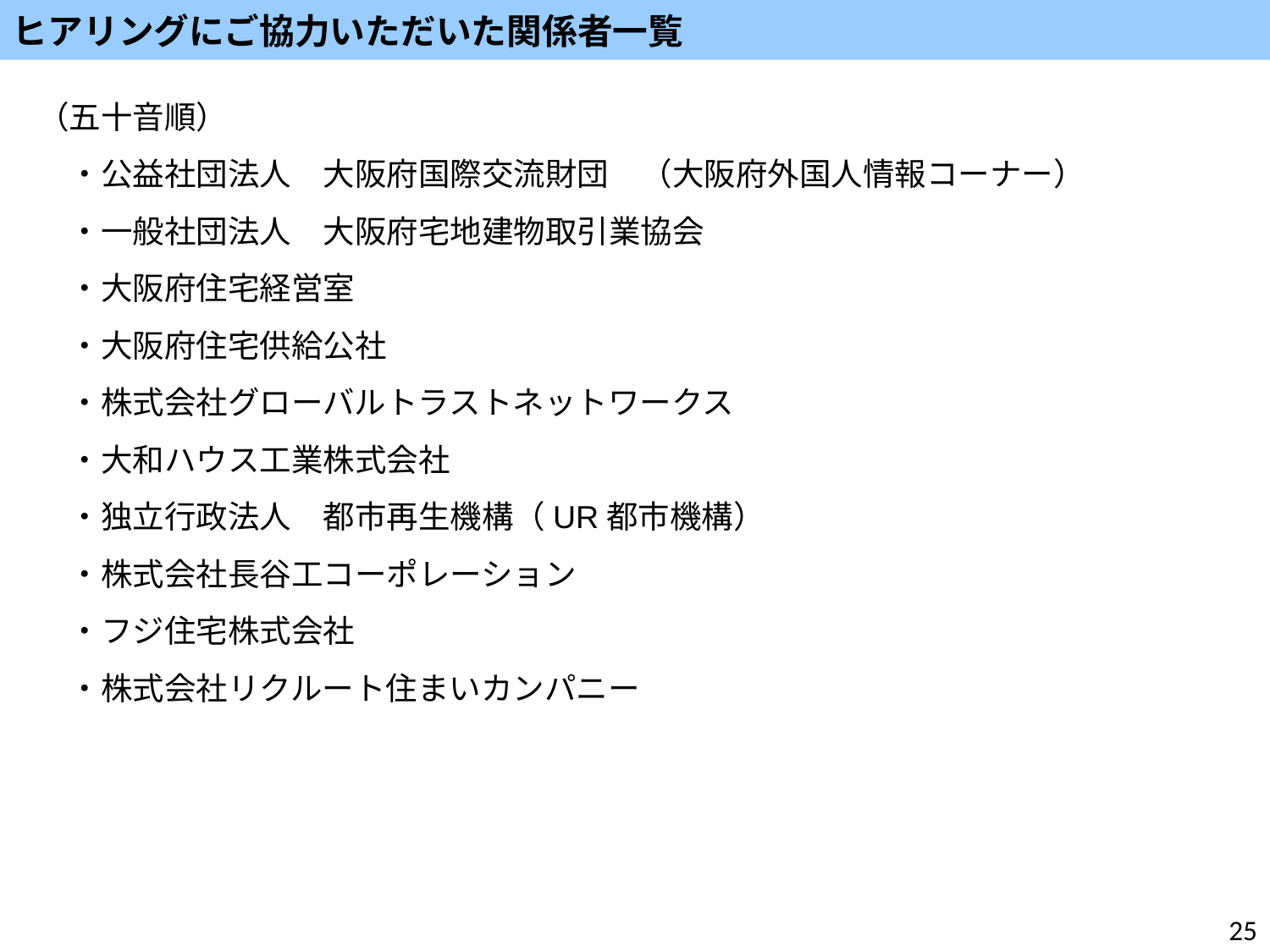

ヒアリングにご協力いただいた関係者一覧
（五十音順）
　・公益社団法人　大阪府国際交流財団　（大阪府外国人情報コーナー）
　・一般社団法人　大阪府宅地建物取引業協会
　・大阪府住宅経営室
　・大阪府住宅供給公社
　・株式会社グローバルトラストネットワークス
　・大和ハウス工業株式会社
　・独立行政法人　都市再生機構（UR都市機構）
　・株式会社長谷工コーポレーション
　・フジ住宅株式会社
　・株式会社リクルート住まいカンパニー
25